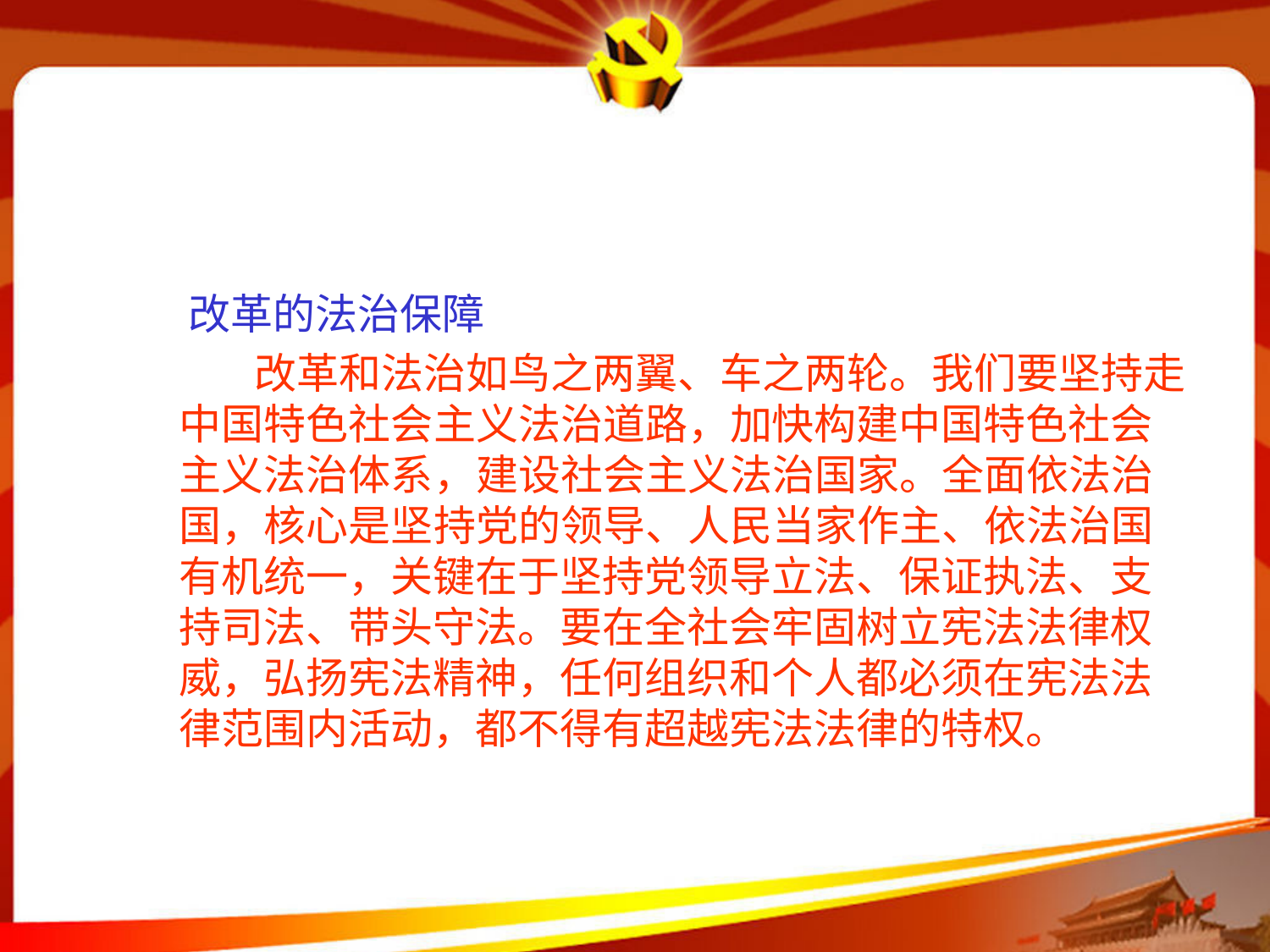

#

    改革的法治保障
           改革和法治如鸟之两翼、车之两轮。我们要坚持走中国特色社会主义法治道路，加快构建中国特色社会主义法治体系，建设社会主义法治国家。全面依法治国，核心是坚持党的领导、人民当家作主、依法治国有机统一，关键在于坚持党领导立法、保证执法、支持司法、带头守法。要在全社会牢固树立宪法法律权威，弘扬宪法精神，任何组织和个人都必须在宪法法律范围内活动，都不得有超越宪法法律的特权。